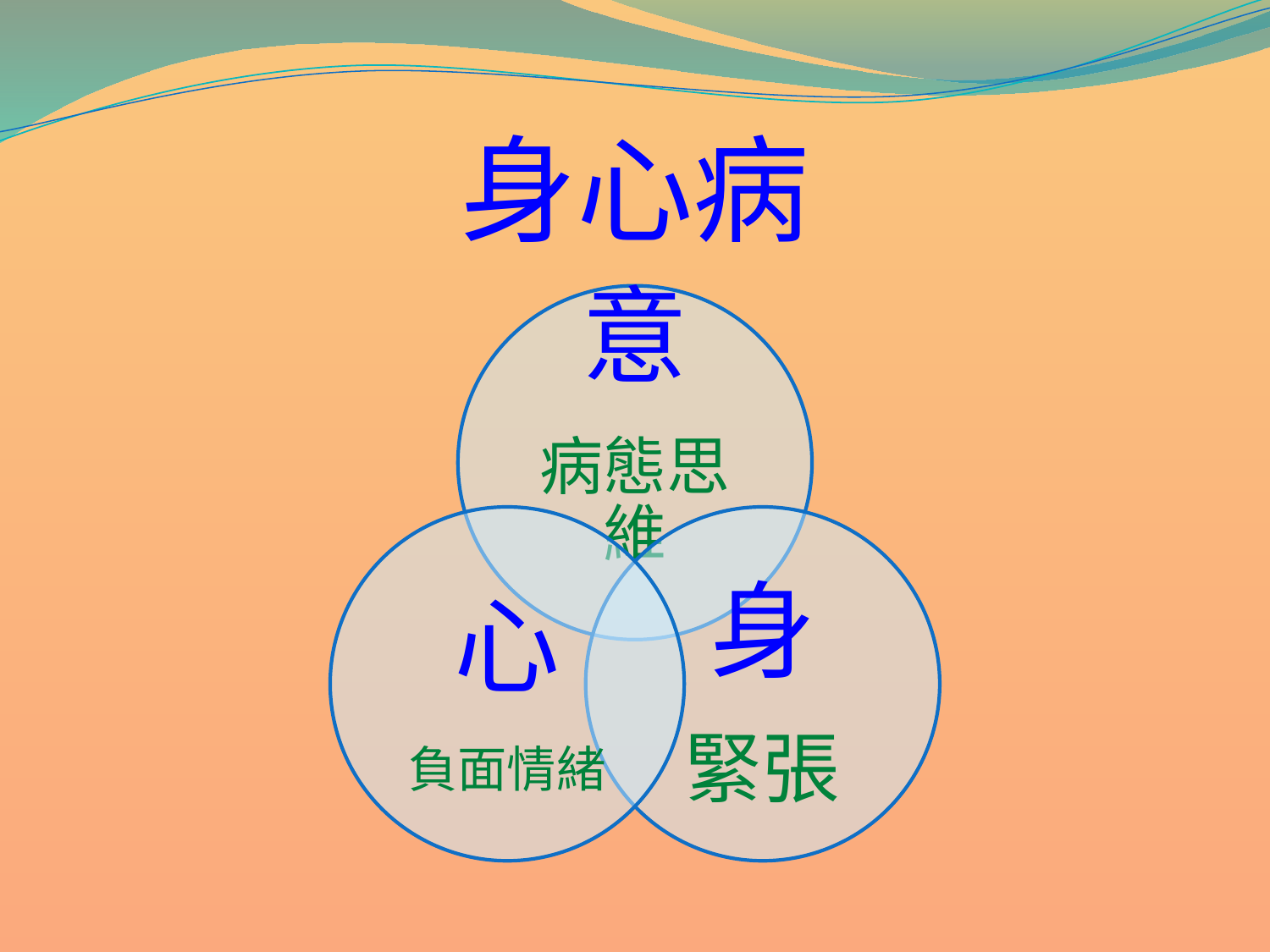

# 身心病
意
病態思維
身
緊張
心
負面情緒